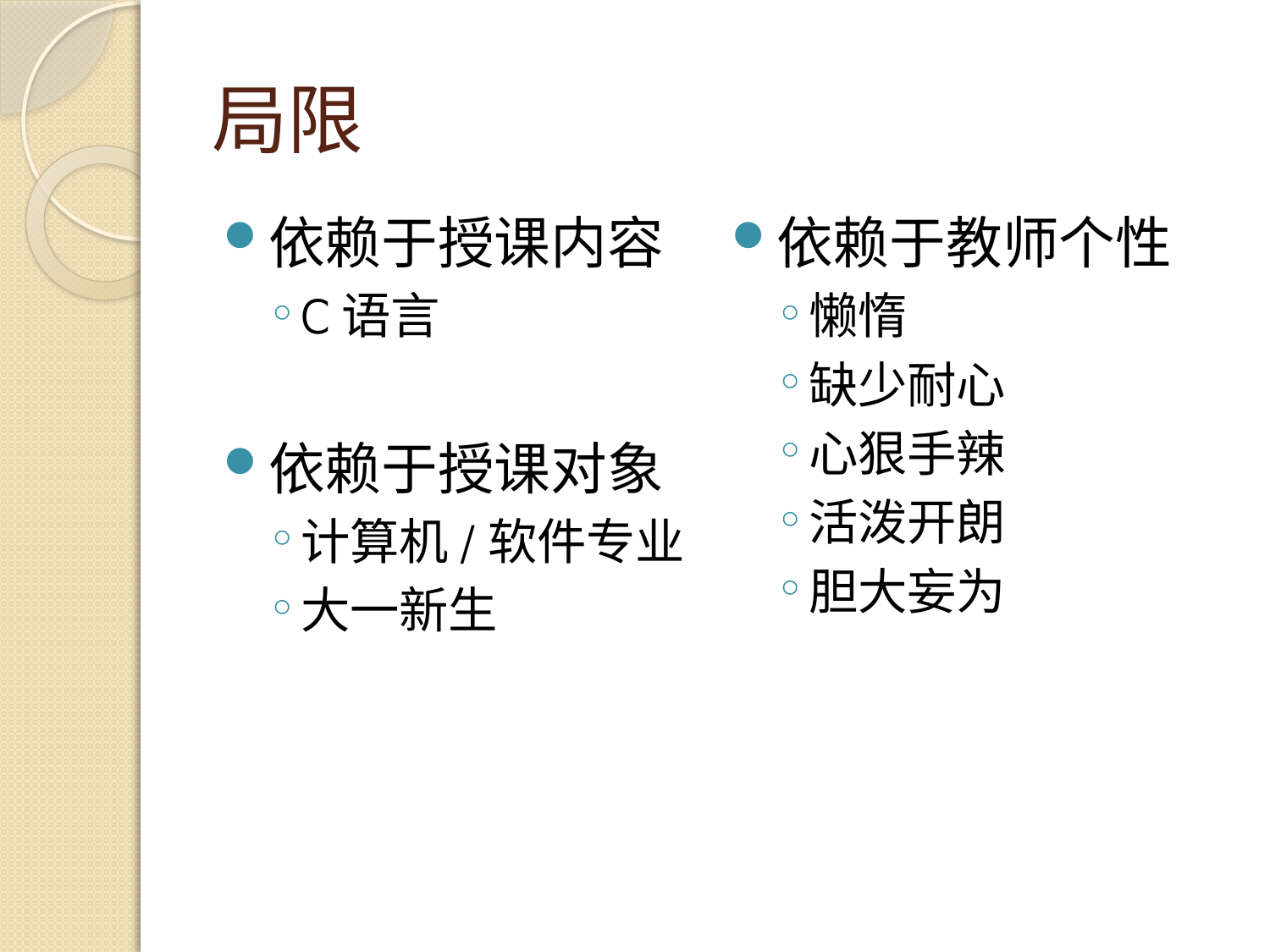

# 局限
依赖于授课内容
C语言

依赖于授课对象
计算机/软件专业
大一新生

依赖于教师个性
懒惰
缺少耐心
心狠手辣
活泼开朗
胆大妄为